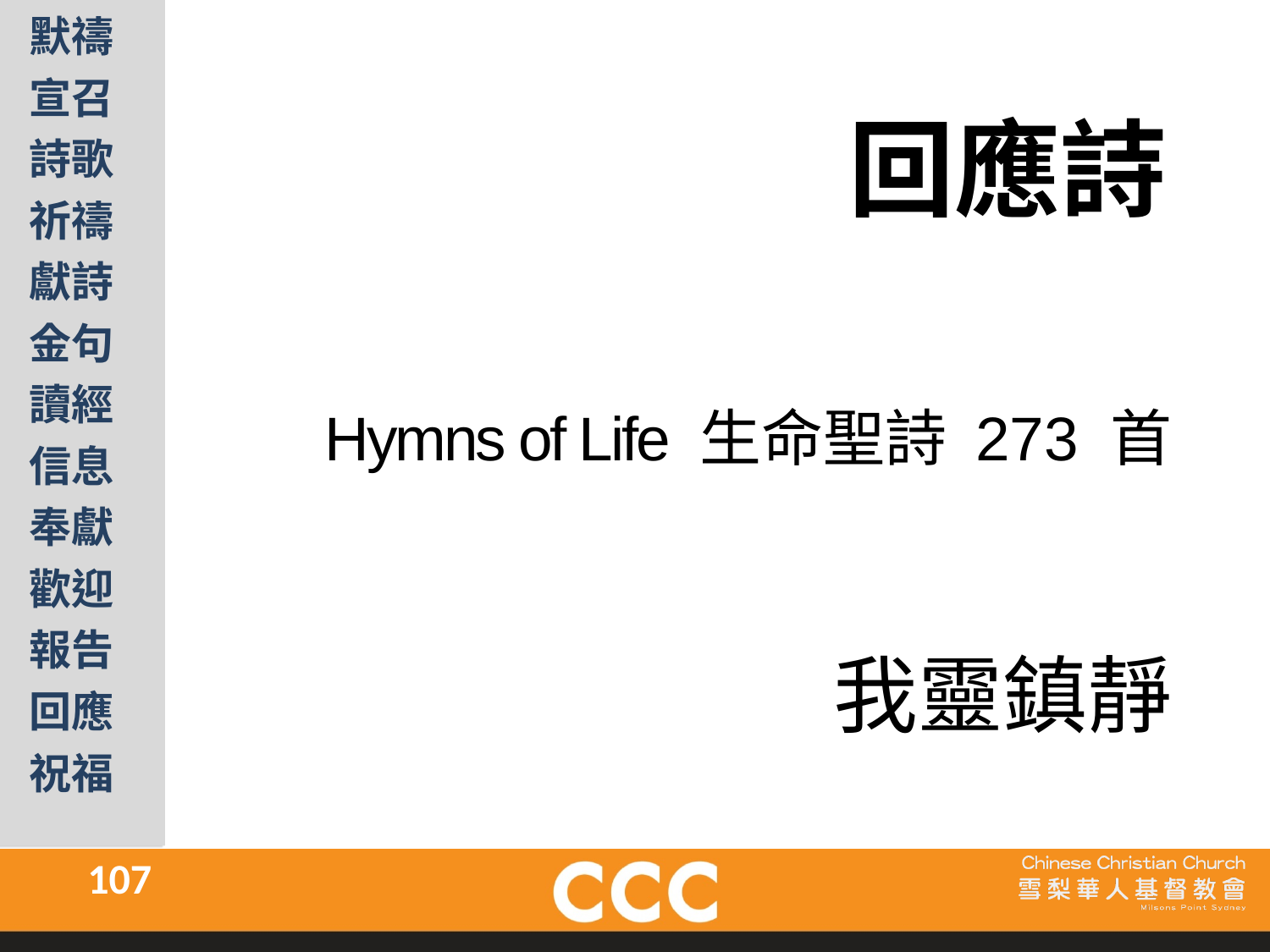

回應詩
Hymns of Life 生命聖詩 273 首
我靈鎮靜
107